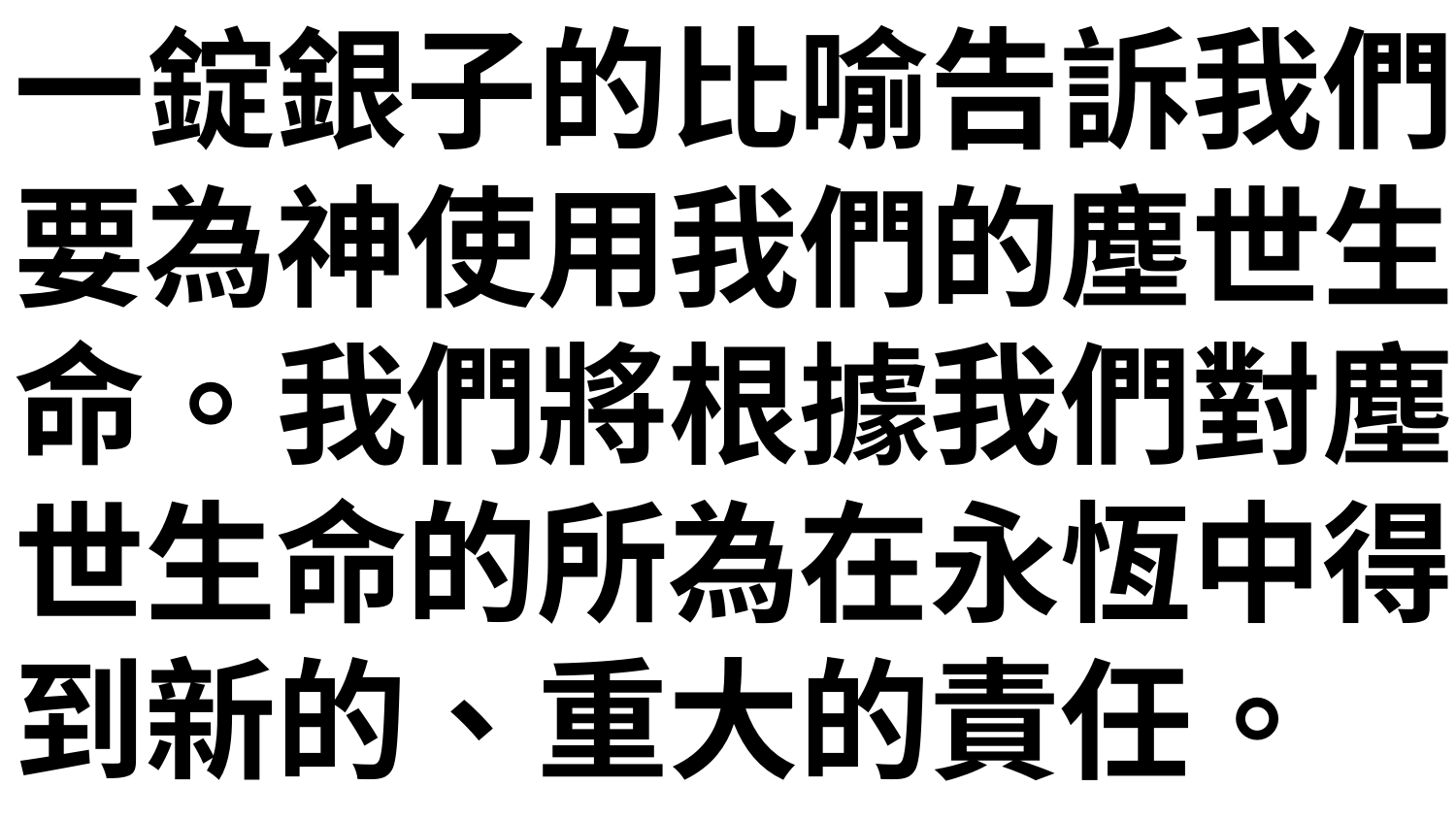

一錠銀子的比喻告訴我們要為神使用我們的塵世生命。我們將根據我們對塵世生命的所為在永恆中得到新的、重大的責任。